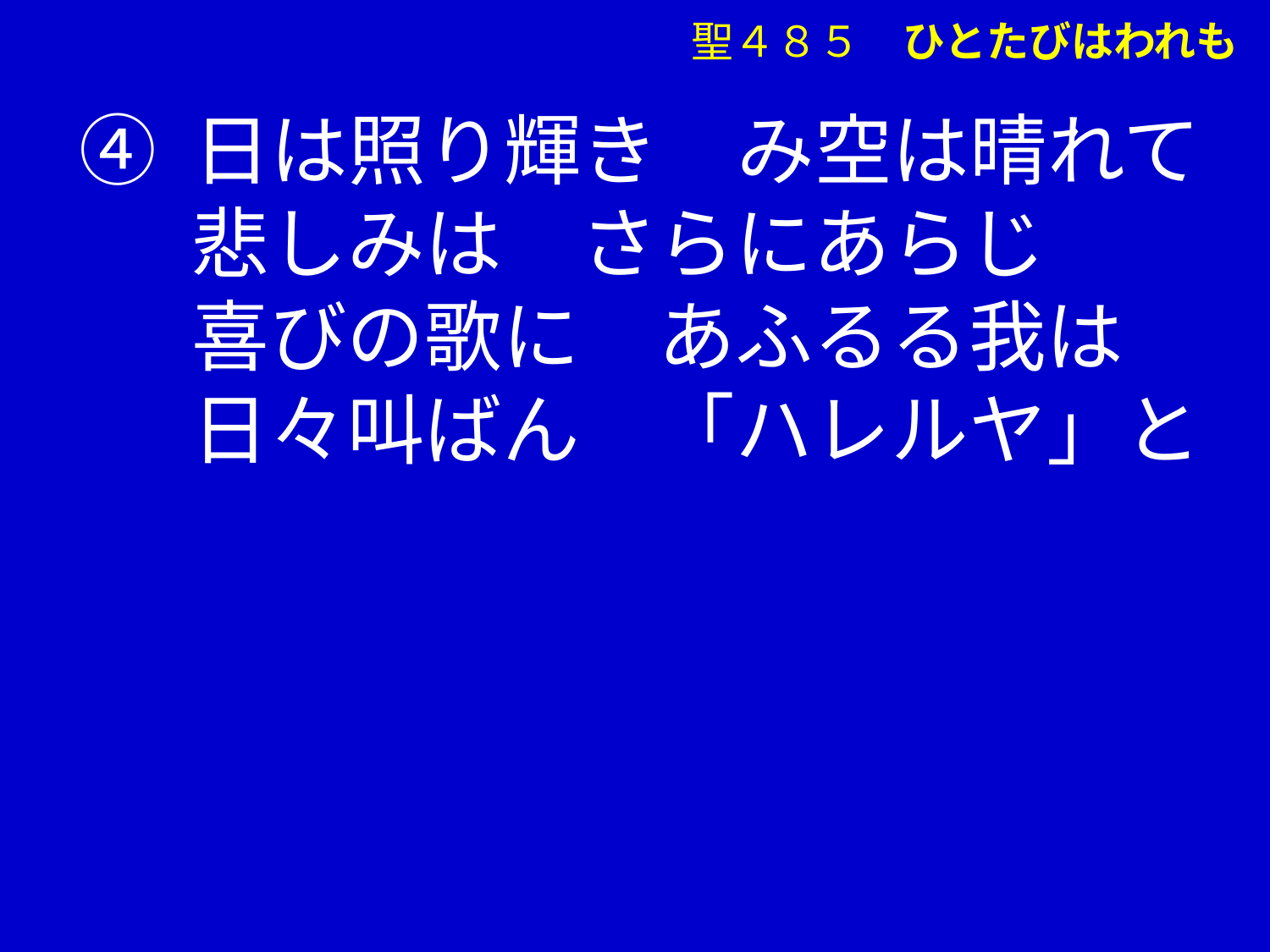

④ 日は照り輝き　み空は晴れて
　  悲しみは　さらにあらじ
　  喜びの歌に　あふるる我は
　  日々叫ばん　「ハレルヤ」と
聖４８５　ひとたびはわれも